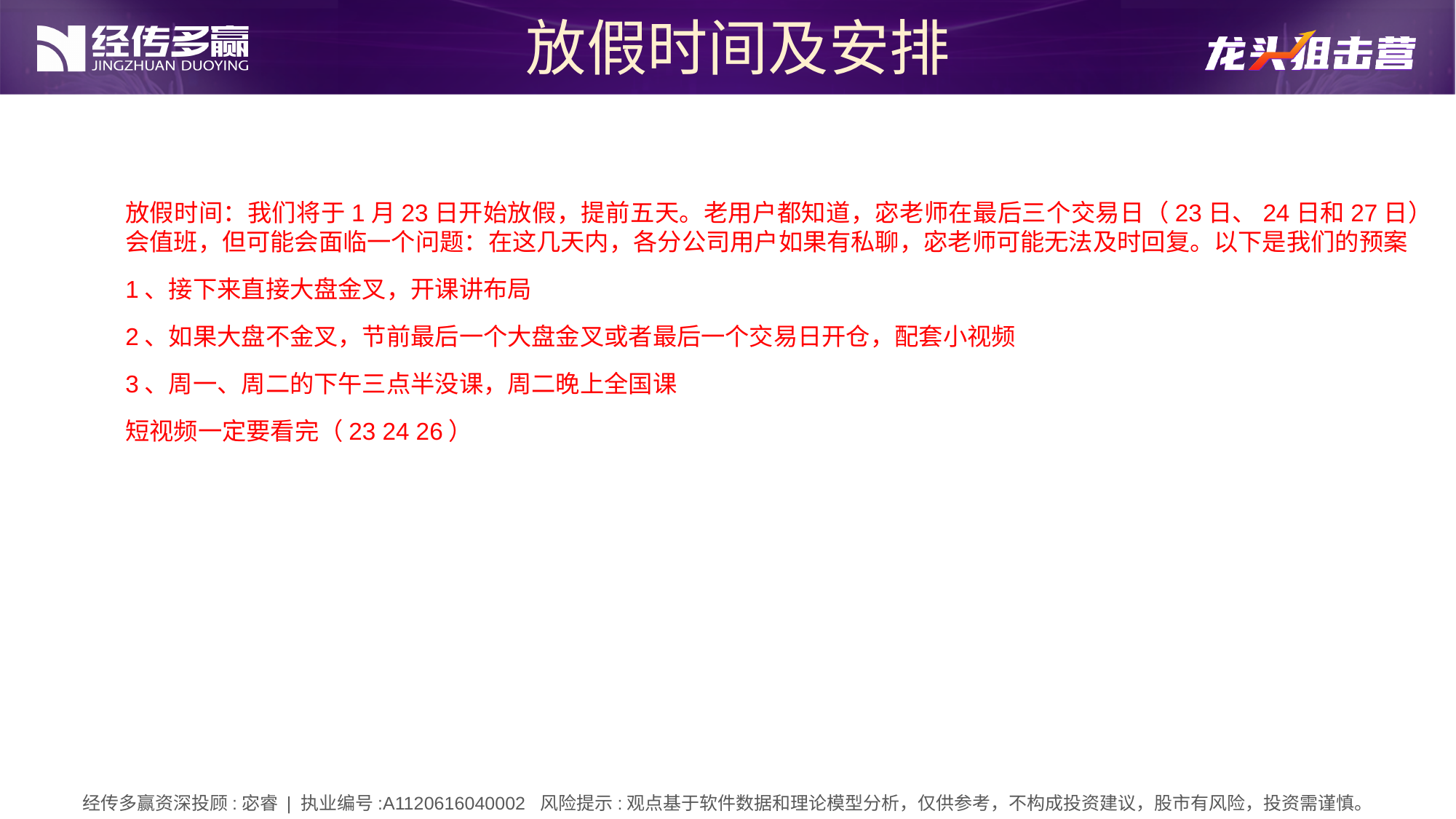

放假时间及安排
放假时间：我们将于1月23日开始放假，提前五天。老用户都知道，宓老师在最后三个交易日（23日、24日和27日）会值班，但可能会面临一个问题：在这几天内，各分公司用户如果有私聊，宓老师可能无法及时回复。以下是我们的预案
1、接下来直接大盘金叉，开课讲布局
2、如果大盘不金叉，节前最后一个大盘金叉或者最后一个交易日开仓，配套小视频
3、周一、周二的下午三点半没课，周二晚上全国课
短视频一定要看完（23 24 26）